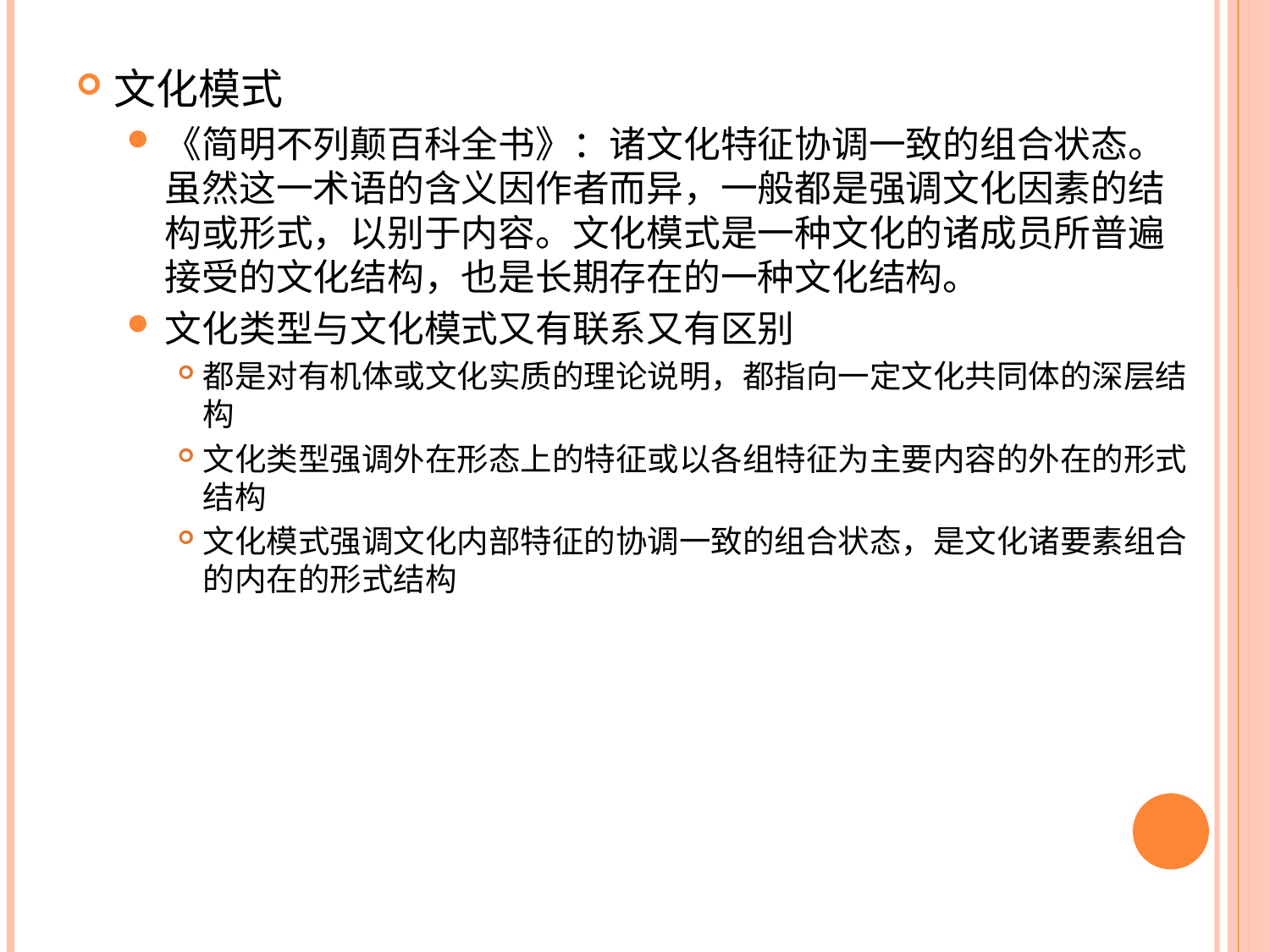

文化模式
《简明不列颠百科全书》：诸文化特征协调一致的组合状态。虽然这一术语的含义因作者而异，一般都是强调文化因素的结构或形式，以别于内容。文化模式是一种文化的诸成员所普遍接受的文化结构，也是长期存在的一种文化结构。
文化类型与文化模式又有联系又有区别
都是对有机体或文化实质的理论说明，都指向一定文化共同体的深层结构
文化类型强调外在形态上的特征或以各组特征为主要内容的外在的形式结构
文化模式强调文化内部特征的协调一致的组合状态，是文化诸要素组合的内在的形式结构